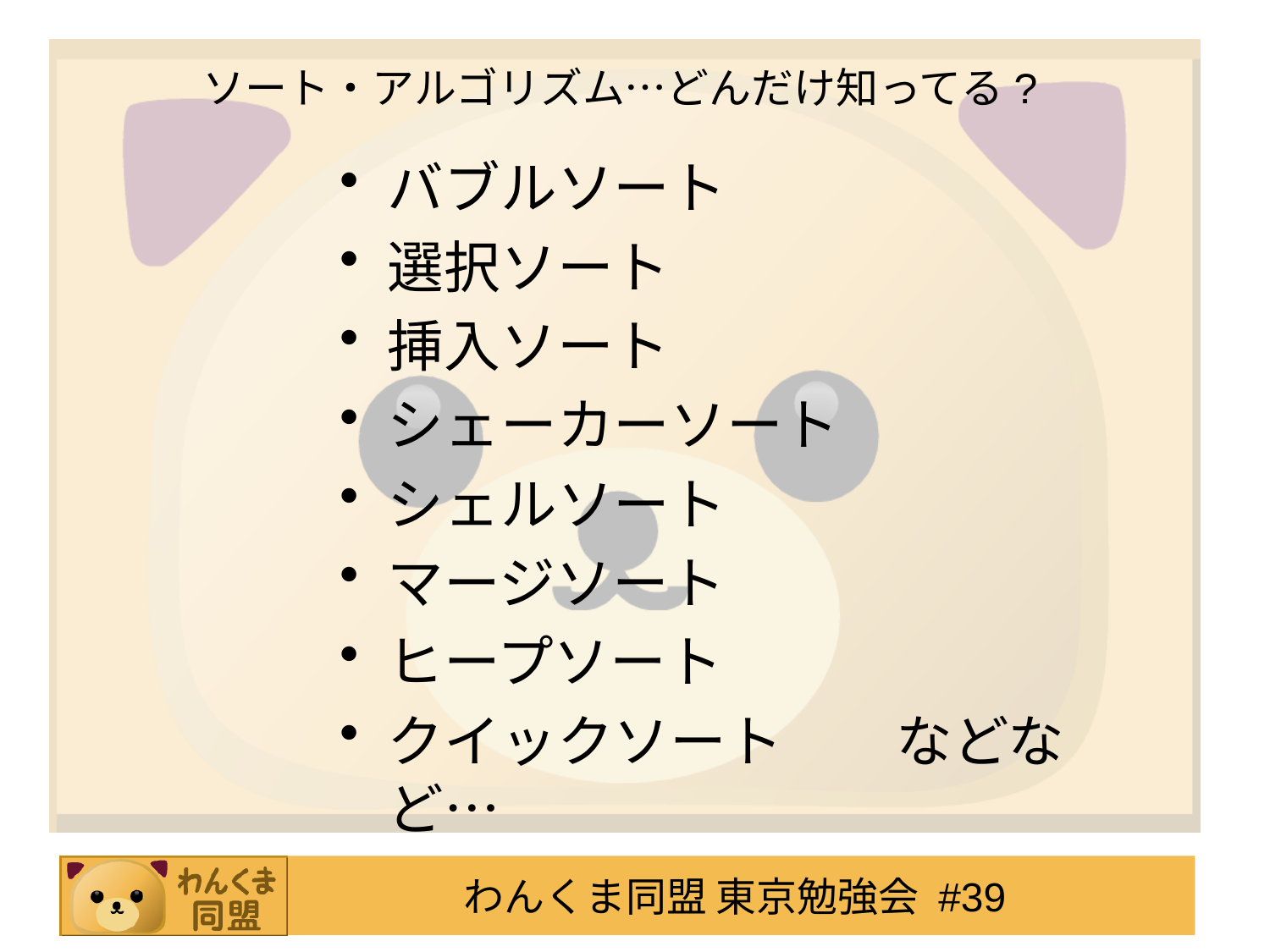

# ソート・アルゴリズム…どんだけ知ってる?
バブルソート
選択ソート
挿入ソート
シェーカーソート
シェルソート
マージソート
ヒープソート
クイックソート　　などなど…